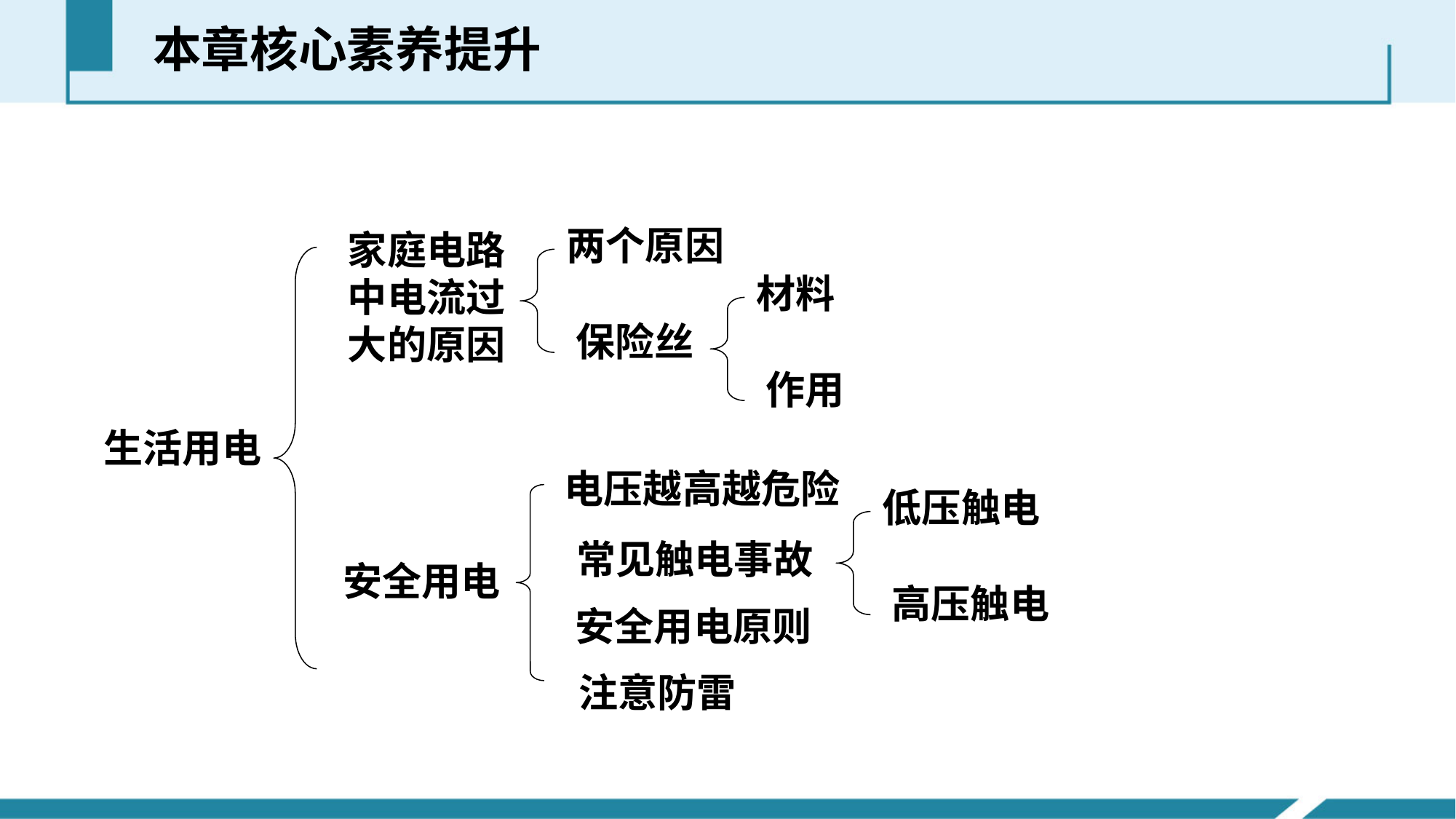

本章核心素养提升
两个原因
家庭电路中电流过大的原因

材料

保险丝
作用
生活用电
电压越高越危险
低压触电

常见触电事故
安全用电
高压触电
安全用电原则
注意防雷